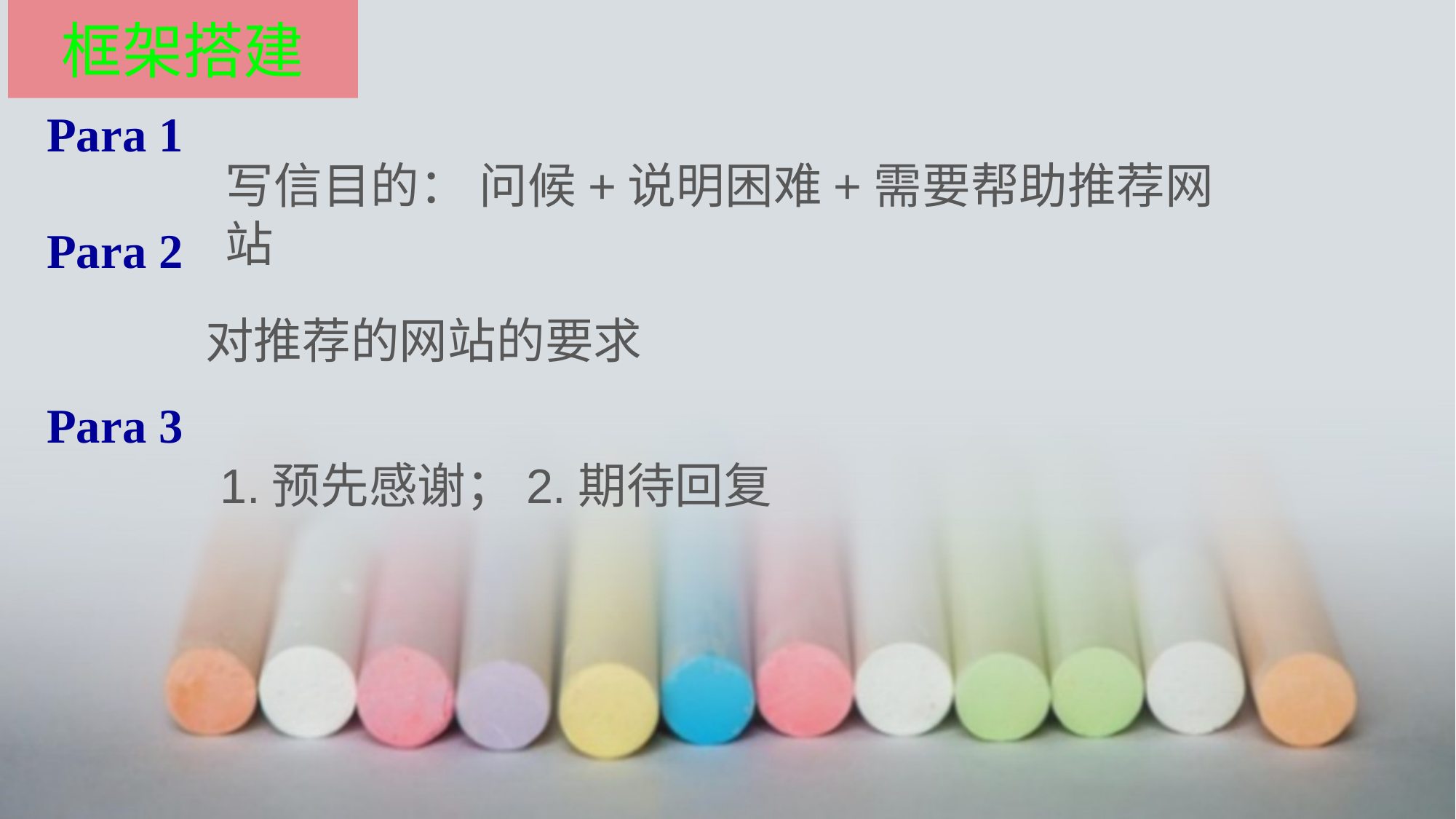

框架搭建
Para 1

Para 2

Para 3
写信目的： 问候+说明困难+需要帮助推荐网站
对推荐的网站的要求
1.预先感谢；2.期待回复